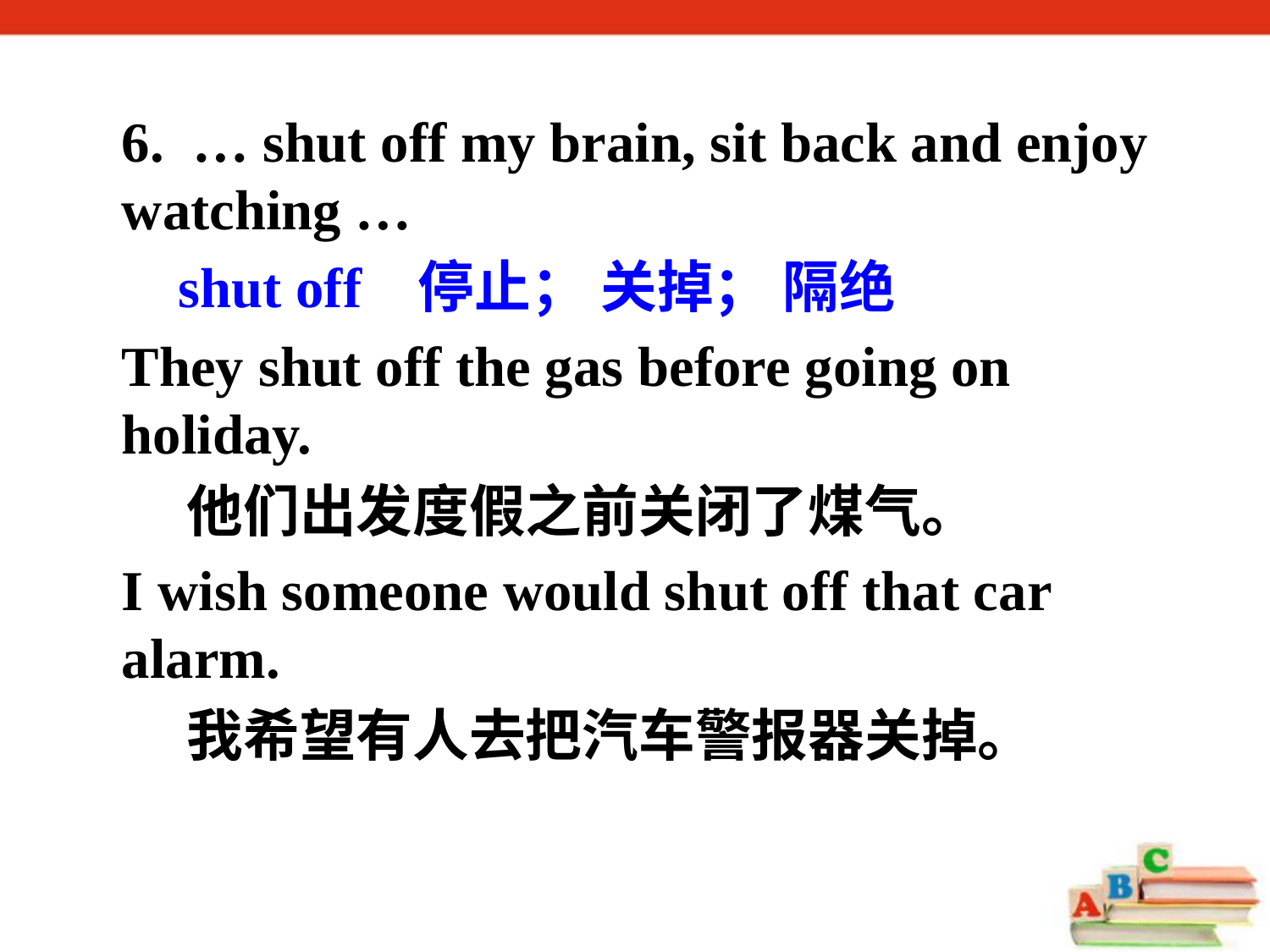

6.  … shut off my brain, sit back and enjoy watching …
    shut off   停止； 关掉； 隔绝
They shut off the gas before going on holiday.
    他们出发度假之前关闭了煤气。
I wish someone would shut off that car alarm.
    我希望有人去把汽车警报器关掉。